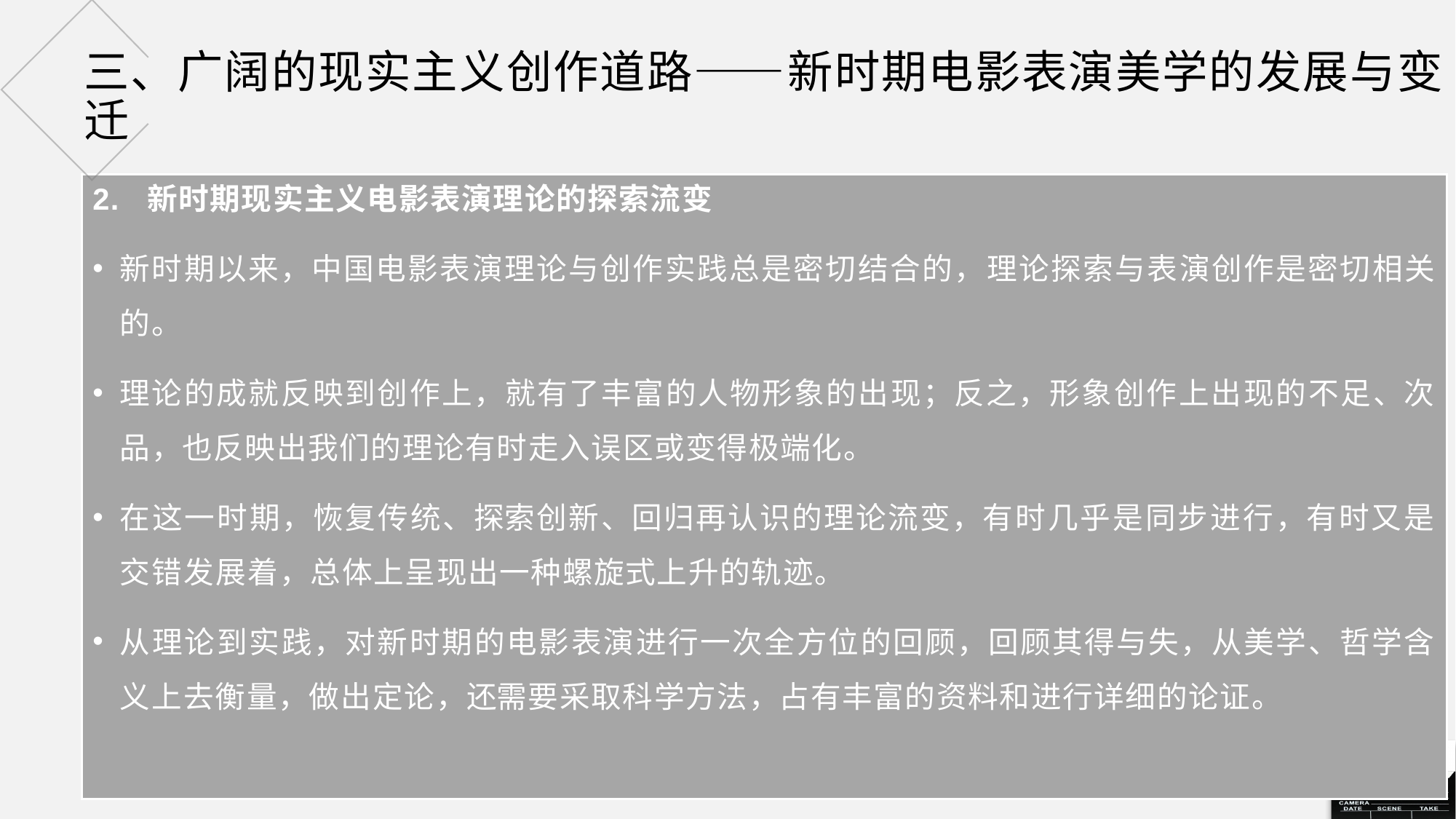

# 三、广阔的现实主义创作道路——新时期电影表演美学的发展与变迁
新时期现实主义电影表演理论的探索流变
新时期以来，中国电影表演理论与创作实践总是密切结合的，理论探索与表演创作是密切相关的。
理论的成就反映到创作上，就有了丰富的人物形象的出现；反之，形象创作上出现的不足、次品，也反映出我们的理论有时走入误区或变得极端化。
在这一时期，恢复传统、探索创新、回归再认识的理论流变，有时几乎是同步进行，有时又是交错发展着，总体上呈现出一种螺旋式上升的轨迹。
从理论到实践，对新时期的电影表演进行一次全方位的回顾，回顾其得与失，从美学、哲学含义上去衡量，做出定论，还需要采取科学方法，占有丰富的资料和进行详细的论证。